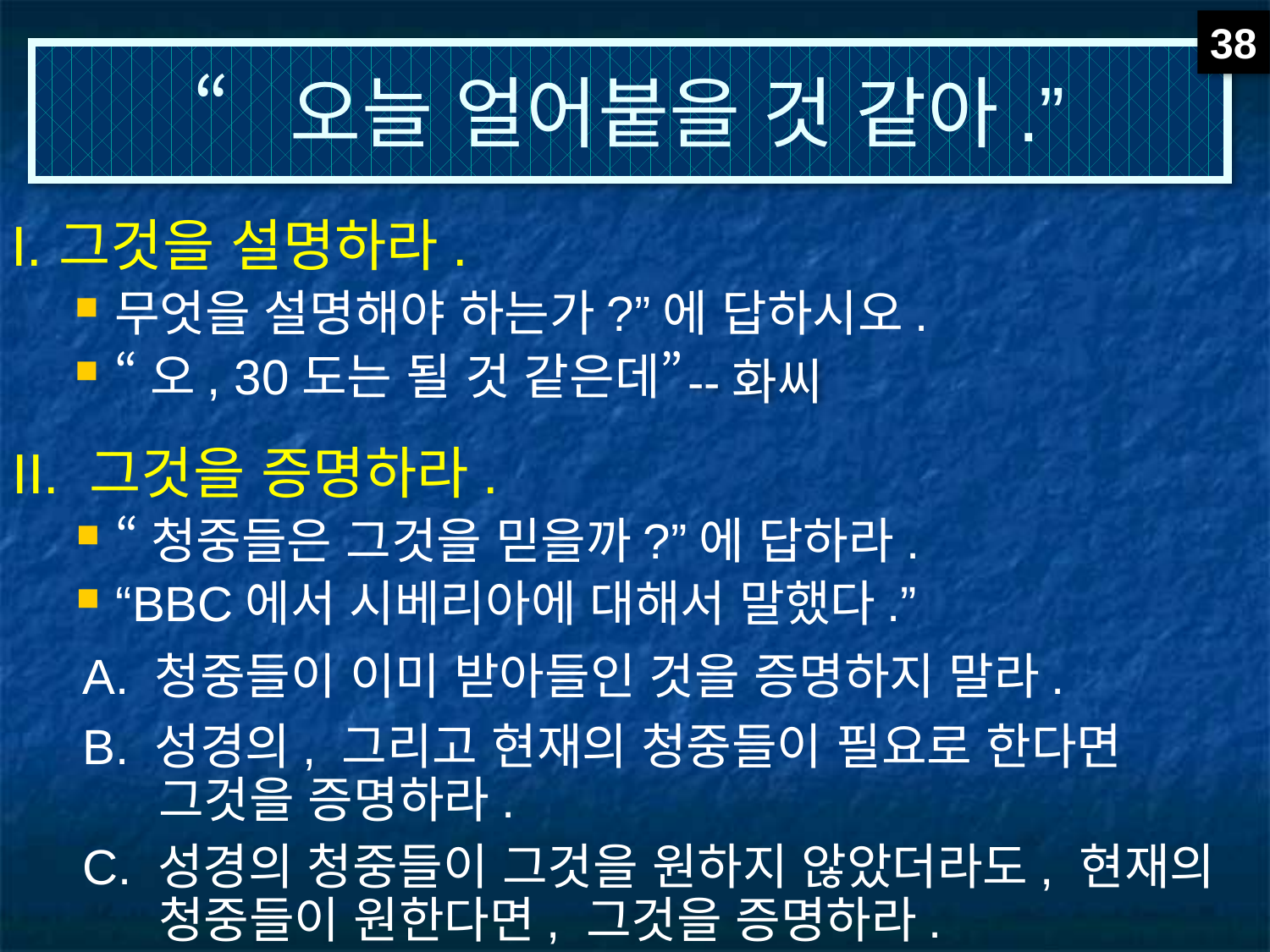

38
# “오늘 얼어붙을 것 같아.”
I.	그것을 설명하라.
무엇을 설명해야 하는가?”에 답하시오.
“오, 30도는 될 것 같은데”
--화씨
II.	 그것을 증명하라.
“청중들은 그것을 믿을까?”에 답하라.
“BBC에서 시베리아에 대해서 말했다.”
A. 청중들이 이미 받아들인 것을 증명하지 말라.
B. 성경의, 그리고 현재의 청중들이 필요로 한다면 그것을 증명하라.
C. 성경의 청중들이 그것을 원하지 않았더라도, 현재의 청중들이 원한다면, 그것을 증명하라.